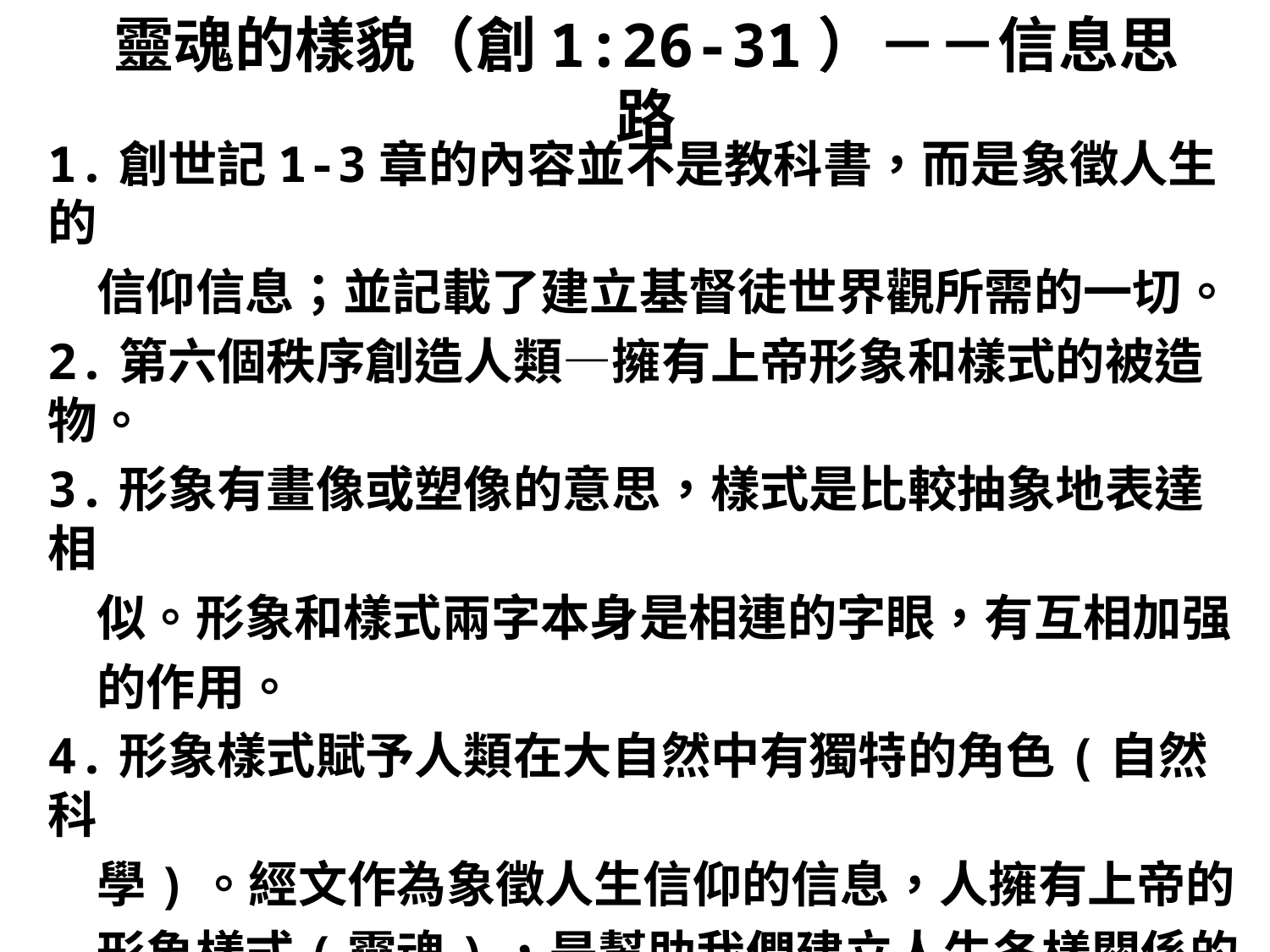

# 靈魂的樣貌（創1:26-31）－－信息思路
1.創世記1-3章的內容並不是教科書，而是象徵人生的
　信仰信息；並記載了建立基督徒世界觀所需的一切。
2.第六個秩序創造人類—擁有上帝形象和樣式的被造物。
3.形象有畫像或塑像的意思，樣式是比較抽象地表達相
　似。形象和樣式兩字本身是相連的字眼，有互相加强
　的作用。
4.形象樣式賦予人類在大自然中有獨特的角色(自然科
　學)。經文作為象徵人生信仰的信息，人擁有上帝的
　形象樣式(靈魂)，是幫助我們建立人生各樣關係的
　本質。